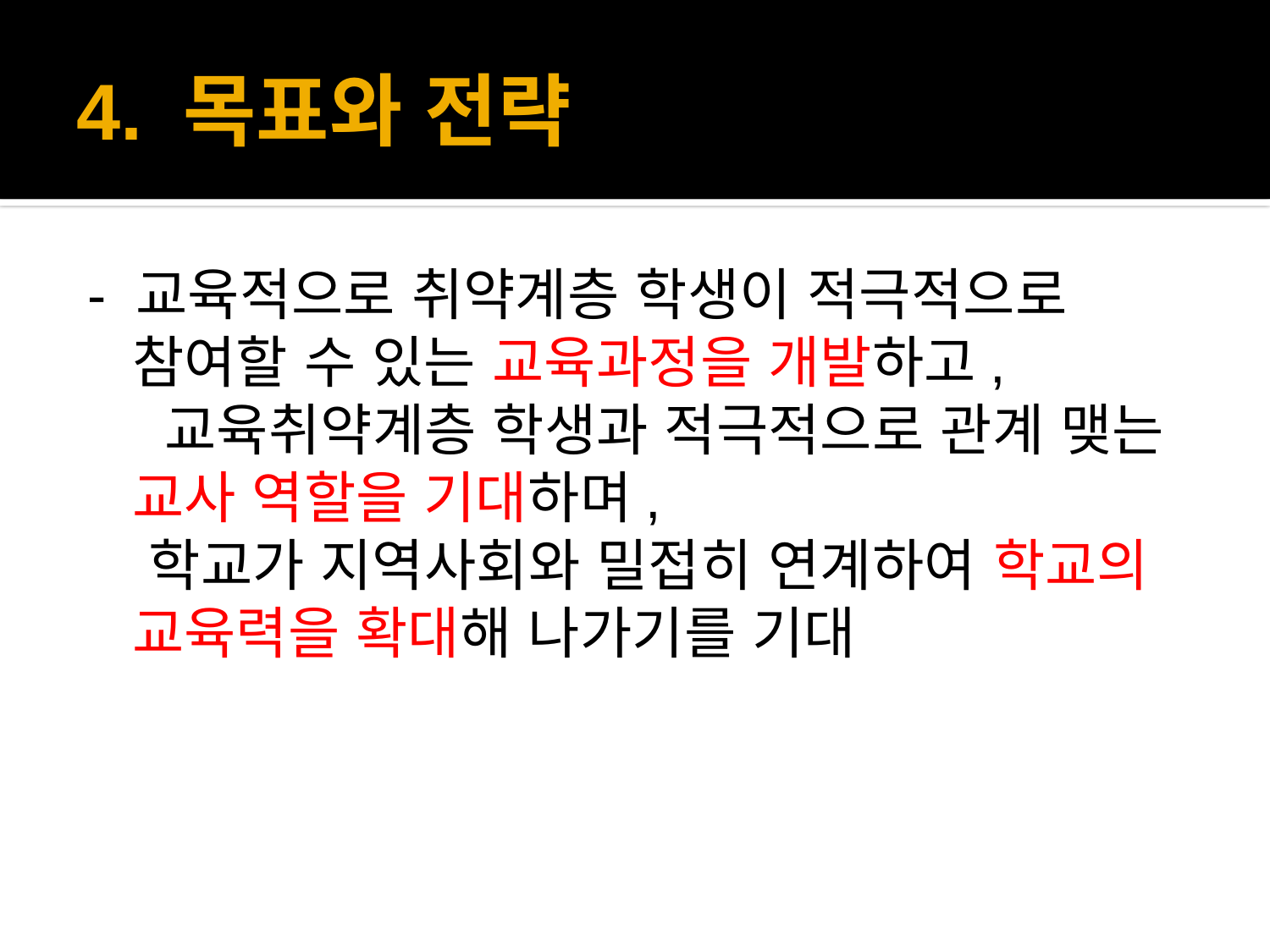

# 4. 목표와 전략
- 교육적으로 취약계층 학생이 적극적으로 참여할 수 있는 교육과정을 개발하고,
    교육취약계층 학생과 적극적으로 관계 맺는 교사 역할을 기대하며,
   학교가 지역사회와 밀접히 연계하여 학교의 교육력을 확대해 나가기를 기대